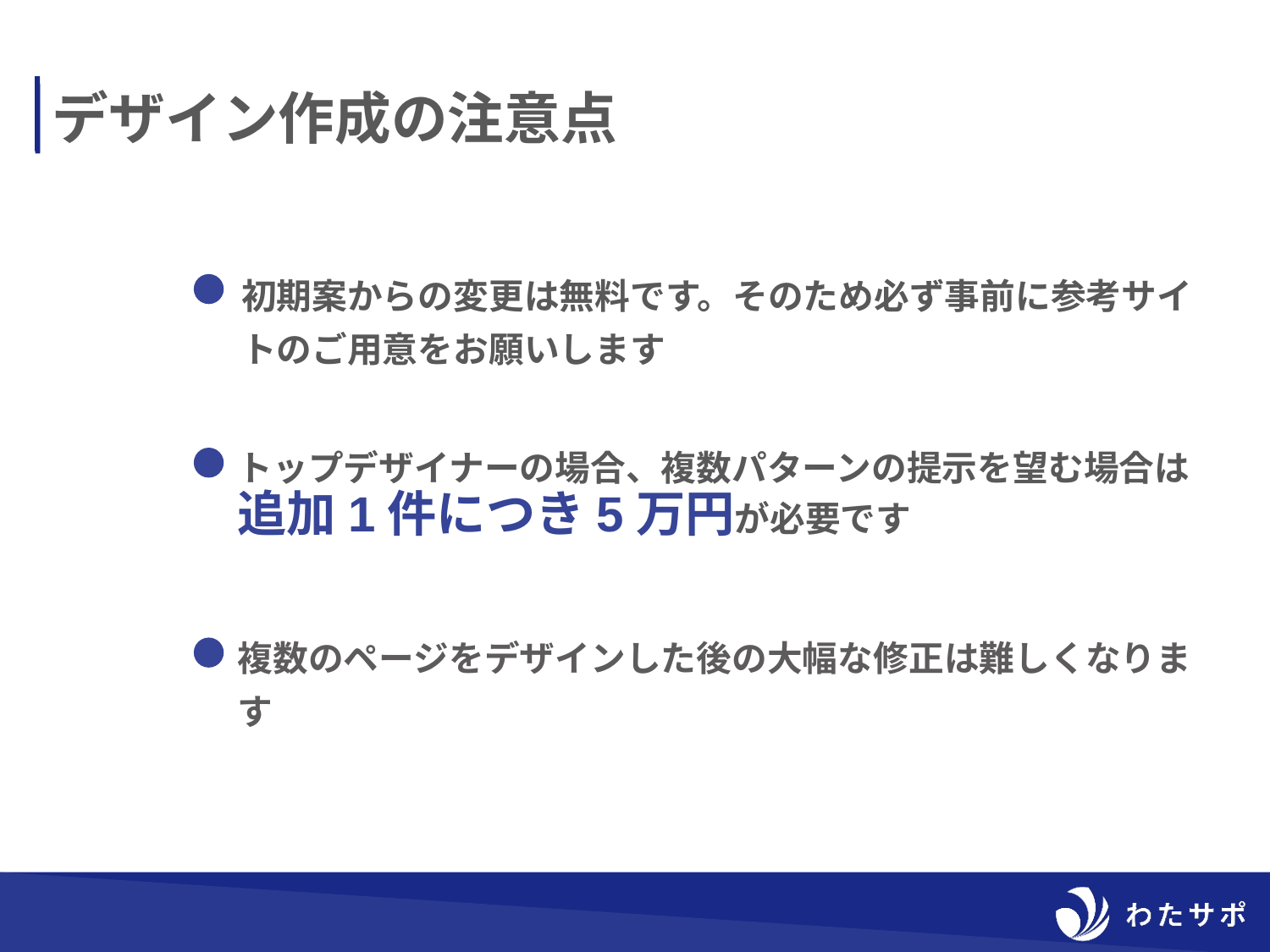

デザイン作成の注意点

初期案からの変更は無料です。そのため必ず事前に参考サイトのご用意をお願いします

トップデザイナーの場合、複数パターンの提示を望む場合は追加1件につき5万円が必要です

複数のページをデザインした後の大幅な修正は難しくなります